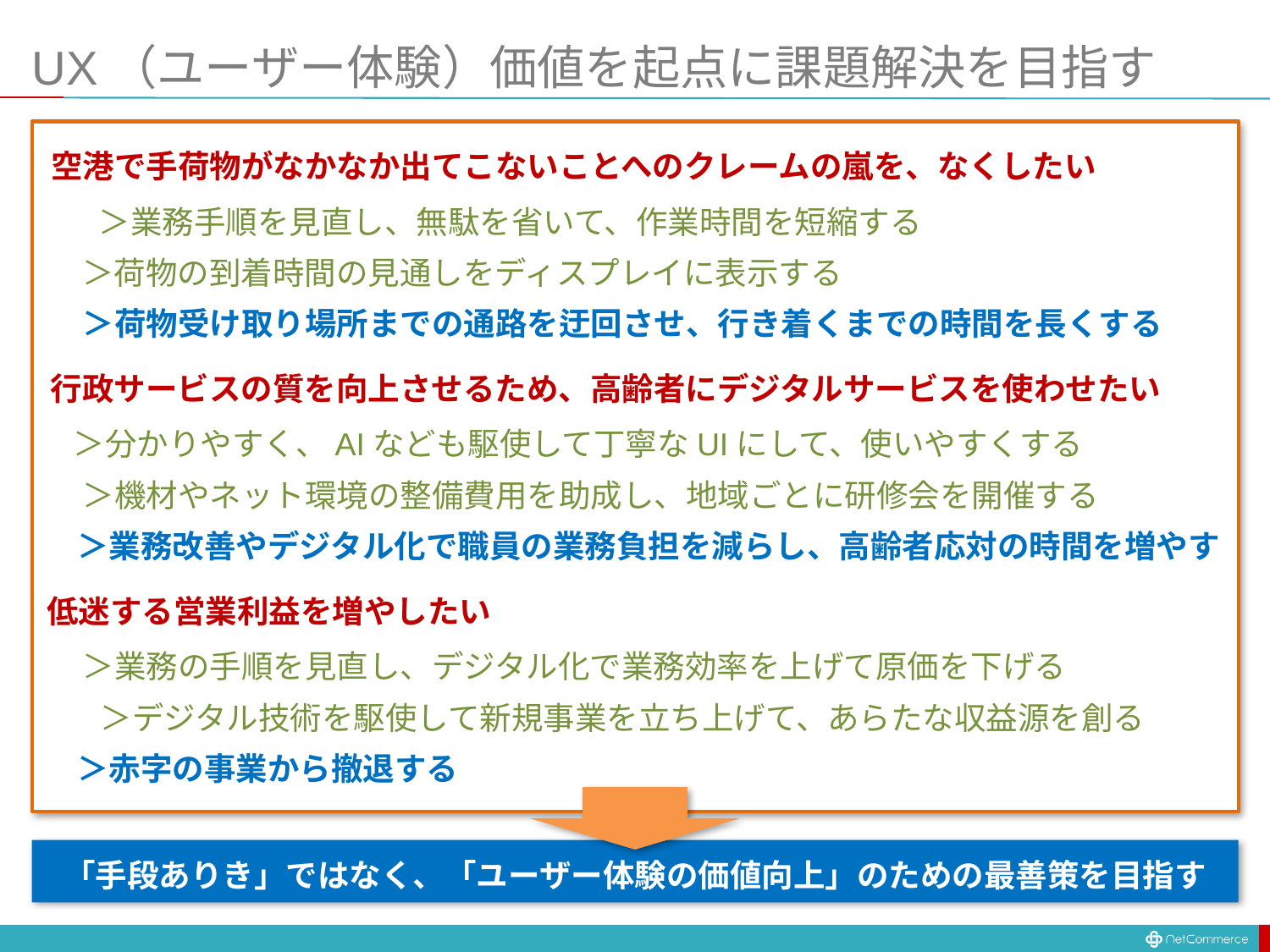

# UX（ユーザー体験）価値を起点に課題解決を目指す

空港で手荷物がなかなか出てこないことへのクレームの嵐を、なくしたい
＞業務手順を見直し、無駄を省いて、作業時間を短縮する
＞荷物の到着時間の見通しをディスプレイに表示する
＞荷物受け取り場所までの通路を迂回させ、行き着くまでの時間を長くする
行政サービスの質を向上させるため、高齢者にデジタルサービスを使わせたい
＞分かりやすく、AIなども駆使して丁寧なUIにして、使いやすくする
＞機材やネット環境の整備費用を助成し、地域ごとに研修会を開催する
＞業務改善やデジタル化で職員の業務負担を減らし、高齢者応対の時間を増やす
低迷する営業利益を増やしたい
＞業務の手順を見直し、デジタル化で業務効率を上げて原価を下げる
＞デジタル技術を駆使して新規事業を立ち上げて、あらたな収益源を創る
＞赤字の事業から撤退する

「手段ありき」ではなく、「ユーザー体験の価値向上」のための最善策を目指す